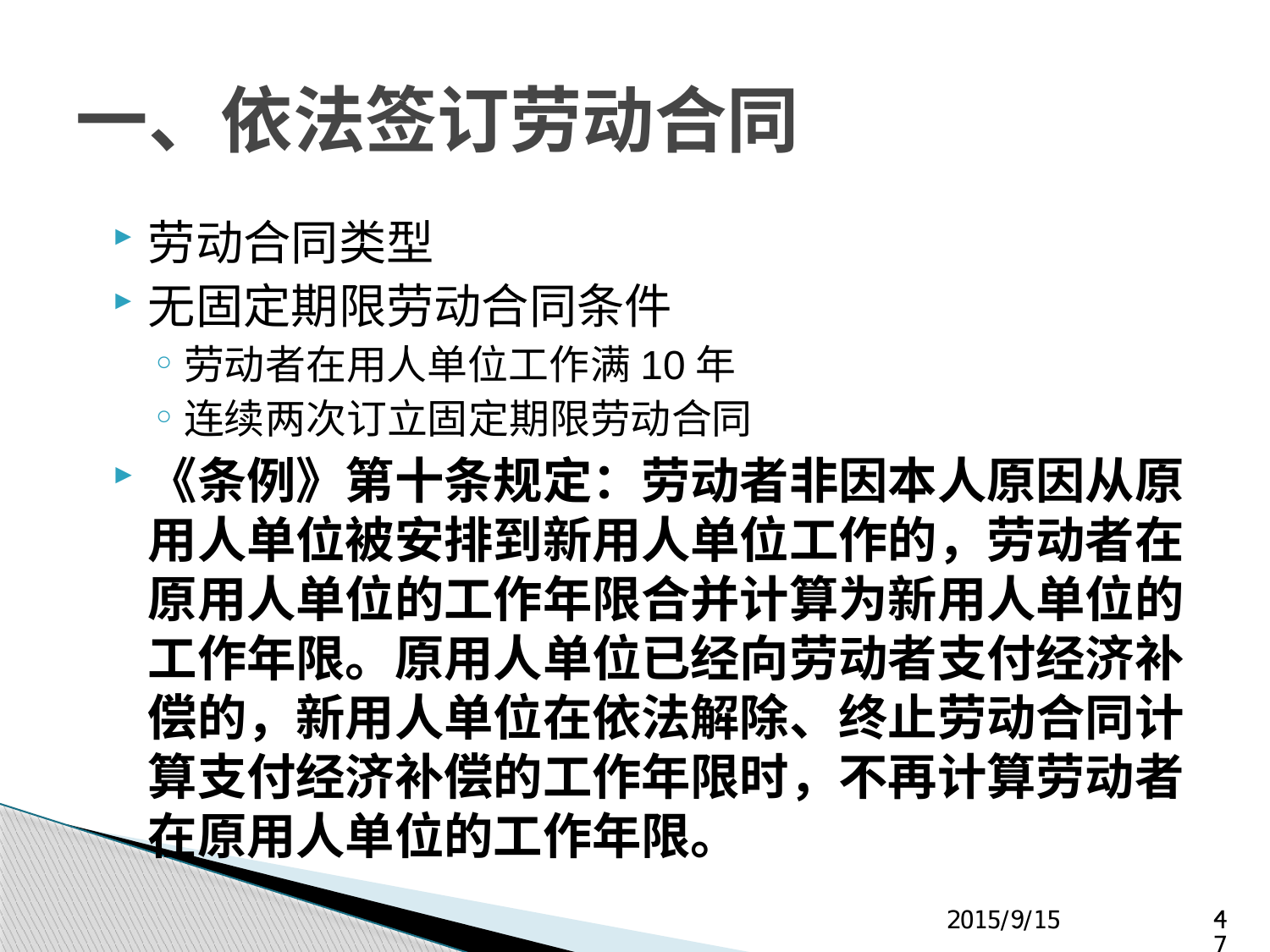

# 一、依法签订劳动合同
劳动合同类型
无固定期限劳动合同条件
劳动者在用人单位工作满10年
连续两次订立固定期限劳动合同
《条例》第十条规定：劳动者非因本人原因从原用人单位被安排到新用人单位工作的，劳动者在原用人单位的工作年限合并计算为新用人单位的工作年限。原用人单位已经向劳动者支付经济补偿的，新用人单位在依法解除、终止劳动合同计算支付经济补偿的工作年限时，不再计算劳动者在原用人单位的工作年限。
2015/9/15
47